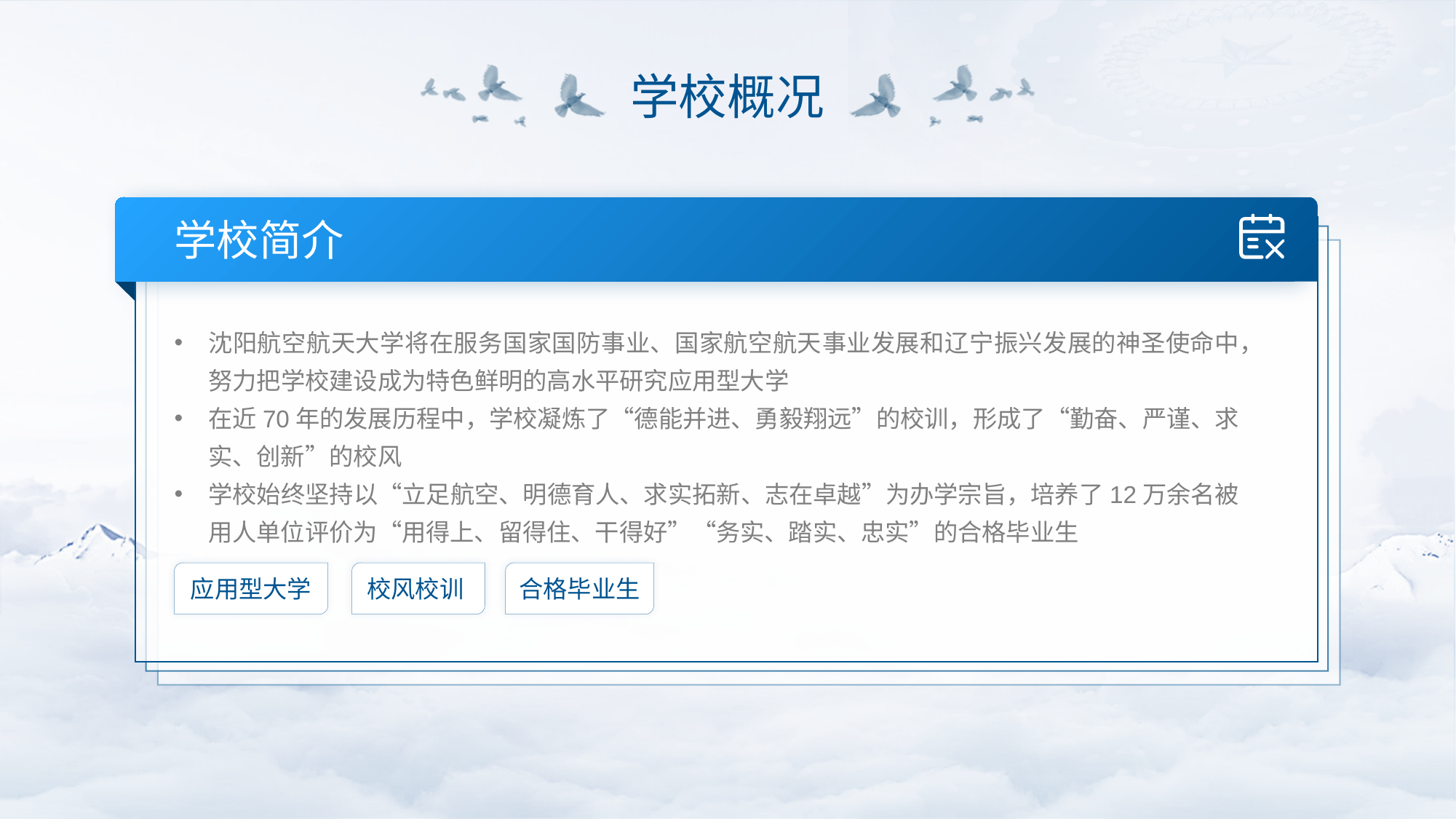

学校概况

学校简介

沈阳航空航天大学将在服务国家国防事业、国家航空航天事业发展和辽宁振兴发展的神圣使命中，努力把学校建设成为特色鲜明的高水平研究应用型大学
在近70年的发展历程中，学校凝炼了“德能并进、勇毅翔远”的校训，形成了“勤奋、严谨、求实、创新”的校风
学校始终坚持以“立足航空、明德育人、求实拓新、志在卓越”为办学宗旨，培养了12万余名被用人单位评价为“用得上、留得住、干得好”“务实、踏实、忠实”的合格毕业生
应用型大学
校风校训
合格毕业生